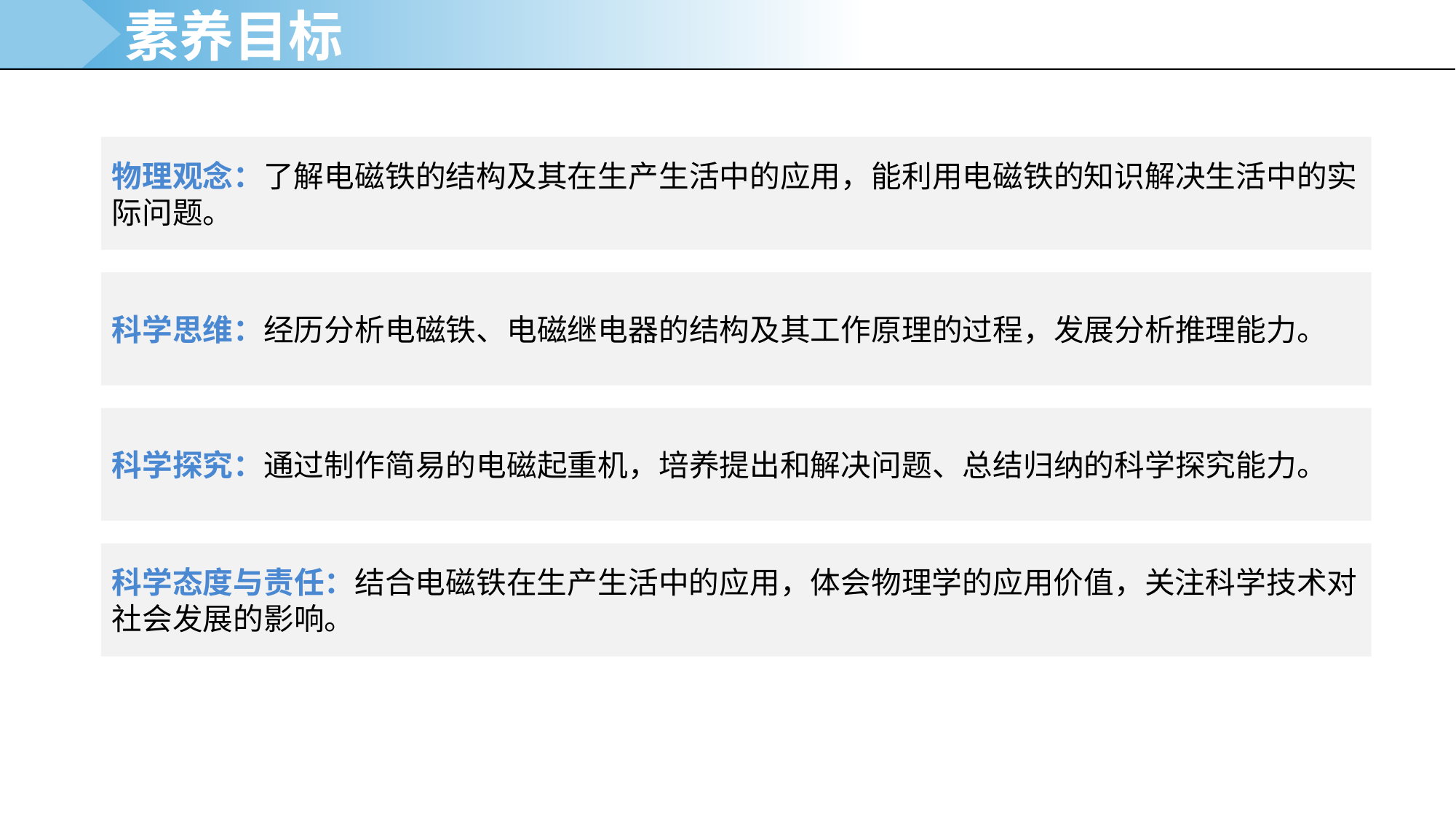

素养目标

物理观念：了解电磁铁的结构及其在生产生活中的应用，能利用电磁铁的知识解决生活中的实际问题。
科学思维：经历分析电磁铁、电磁继电器的结构及其工作原理的过程，发展分析推理能力。
科学探究：通过制作简易的电磁起重机，培养提出和解决问题、总结归纳的科学探究能力。
科学态度与责任：结合电磁铁在生产生活中的应用，体会物理学的应用价值，关注科学技术对社会发展的影响。